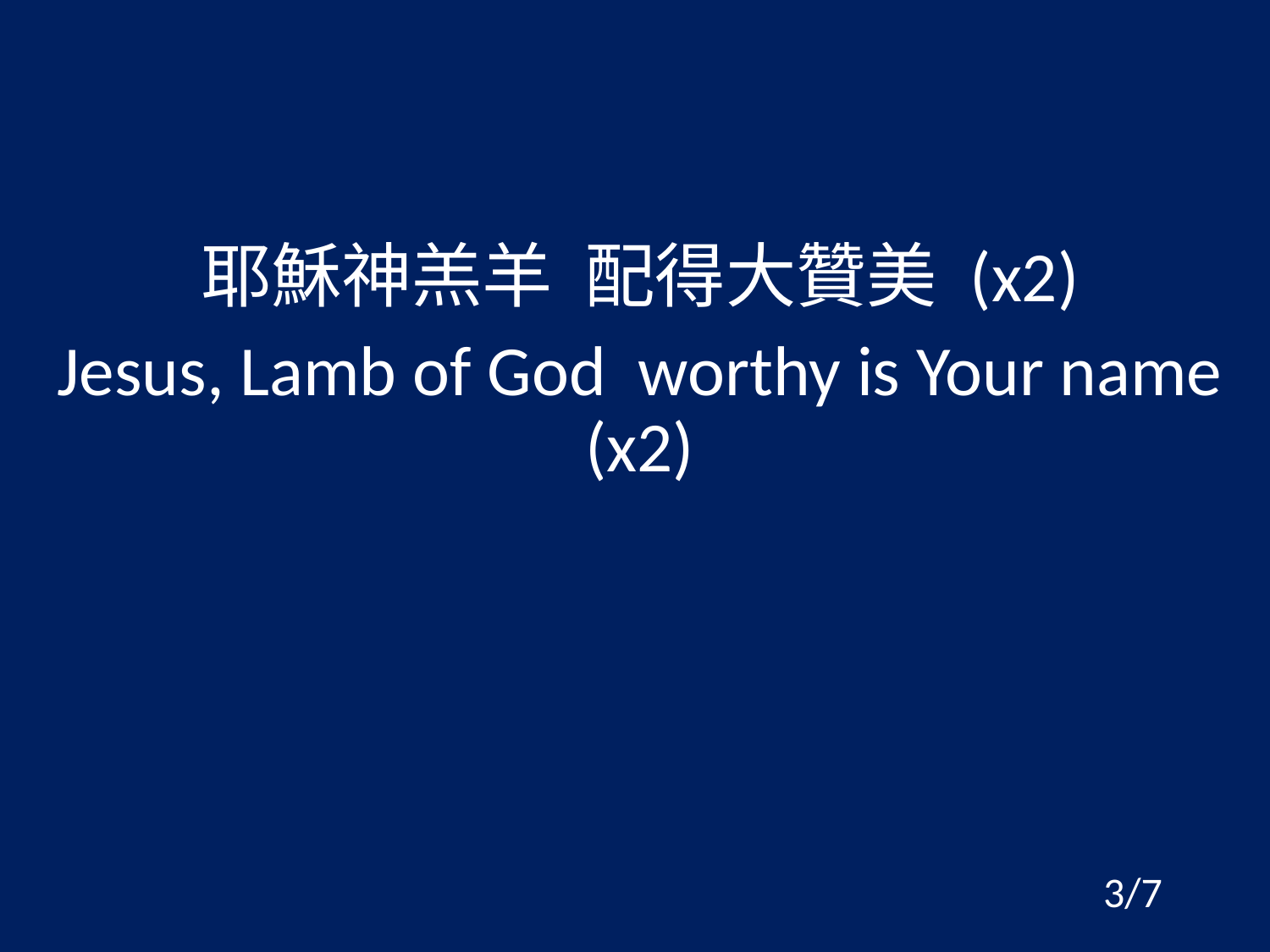

#
耶穌神羔羊  配得大贊美 (x2)
Jesus, Lamb of God  worthy is Your name (x2)
3/7